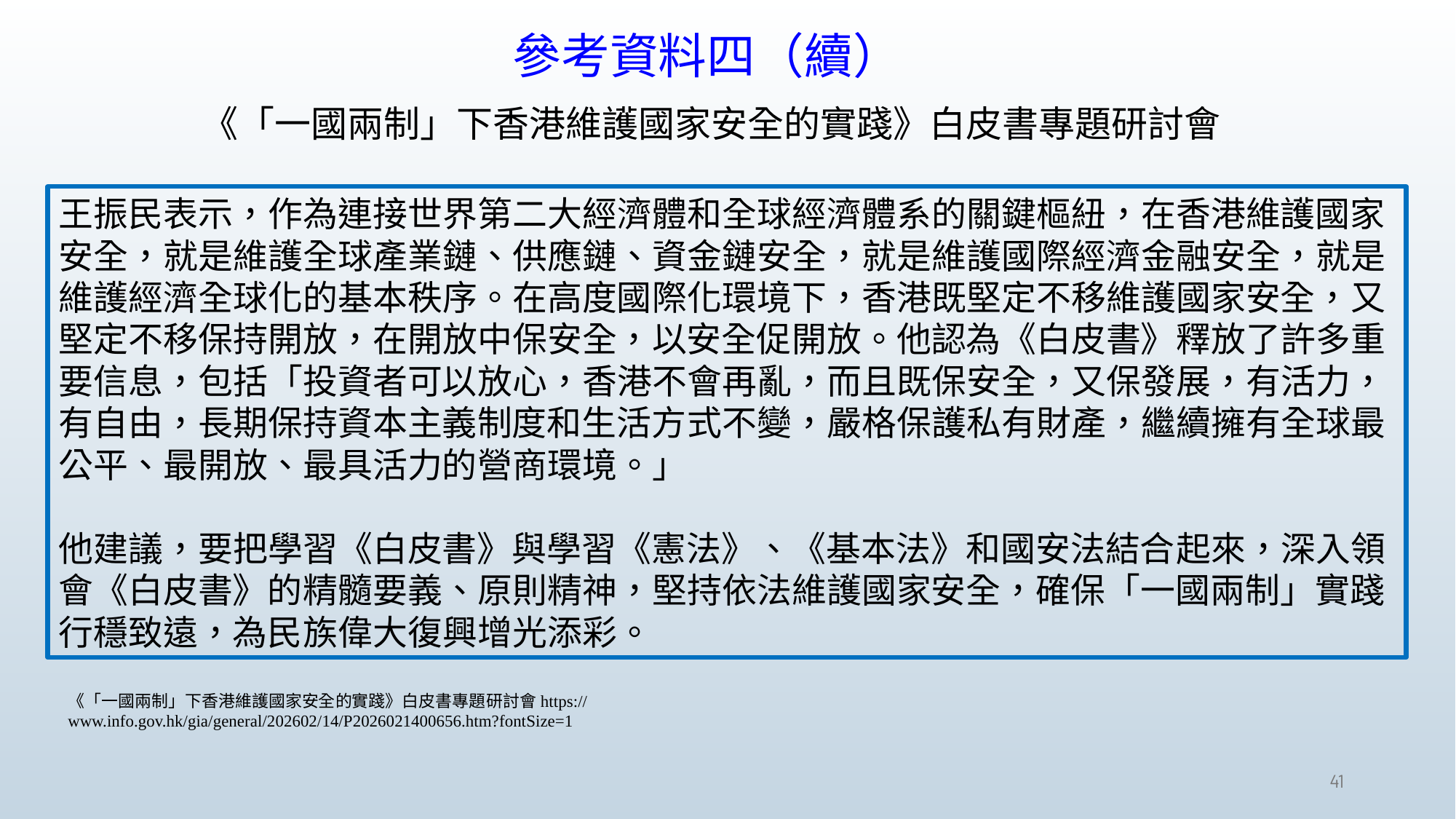

參考資料四（續）
《「一國兩制」下香港維護國家安全的實踐》白皮書專題研討會
王振民表示，作為連接世界第二大經濟體和全球經濟體系的關鍵樞紐，在香港維護國家安全，就是維護全球產業鏈、供應鏈、資金鏈安全，就是維護國際經濟金融安全，就是維護經濟全球化的基本秩序。在高度國際化環境下，香港既堅定不移維護國家安全，又堅定不移保持開放，在開放中保安全，以安全促開放。他認為《白皮書》釋放了許多重要信息，包括「投資者可以放心，香港不會再亂，而且既保安全，又保發展，有活力，有自由，長期保持資本主義制度和生活方式不變，嚴格保護私有財產，繼續擁有全球最公平、最開放、最具活力的營商環境。」
 
他建議，要把學習《白皮書》與學習《憲法》、《基本法》和國安法結合起來，深入領會《白皮書》的精髓要義、原則精神，堅持依法維護國家安全，確保「一國兩制」實踐行穩致遠，為民族偉大復興增光添彩。
《「一國兩制」下香港維護國家安全的實踐》白皮書專題研討會https://www.info.gov.hk/gia/general/202602/14/P2026021400656.htm?fontSize=1
41